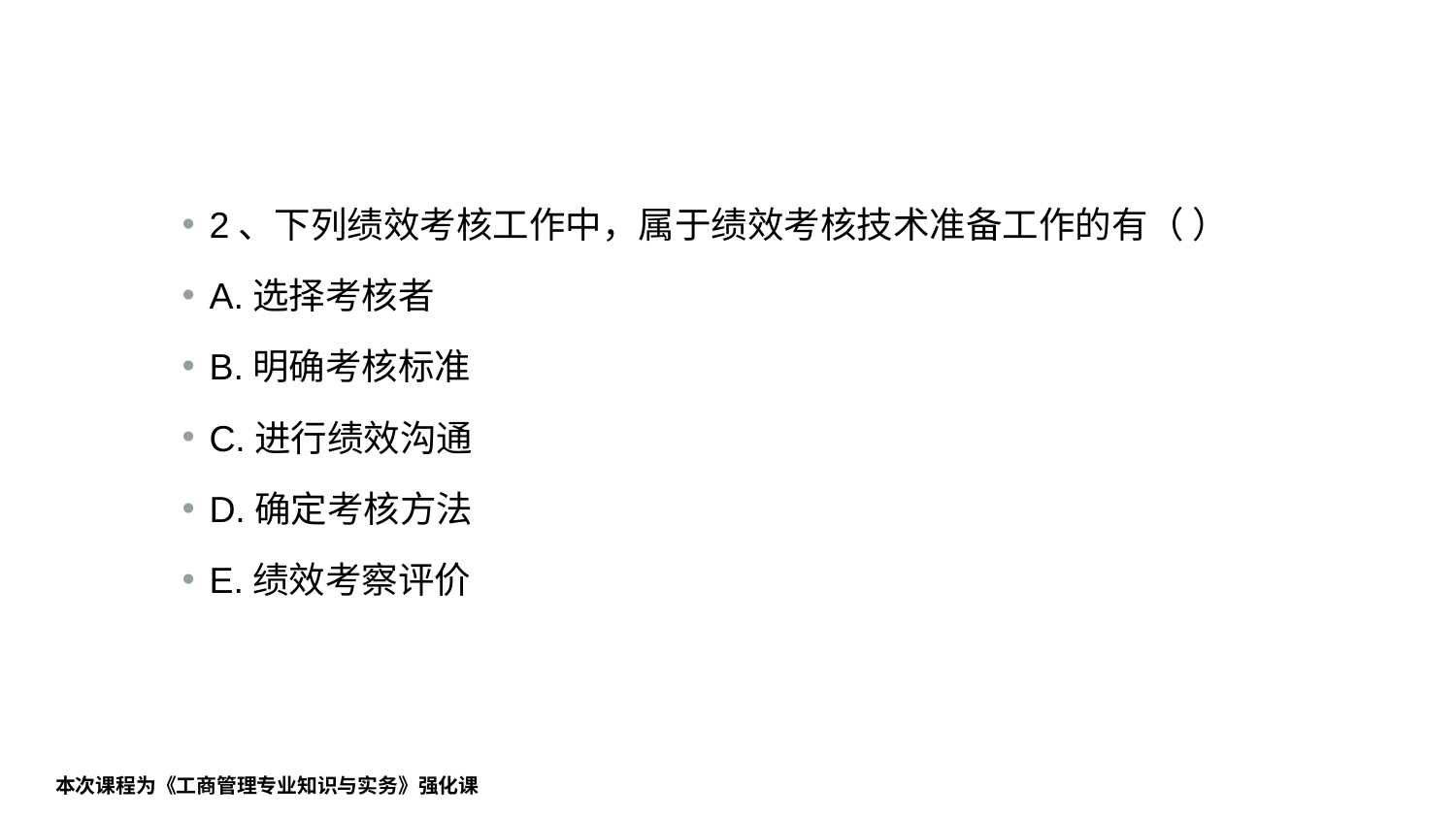

#
2、下列绩效考核工作中，属于绩效考核技术准备工作的有（ ）
A.选择考核者
B.明确考核标准
C.进行绩效沟通
D.确定考核方法
E.绩效考察评价